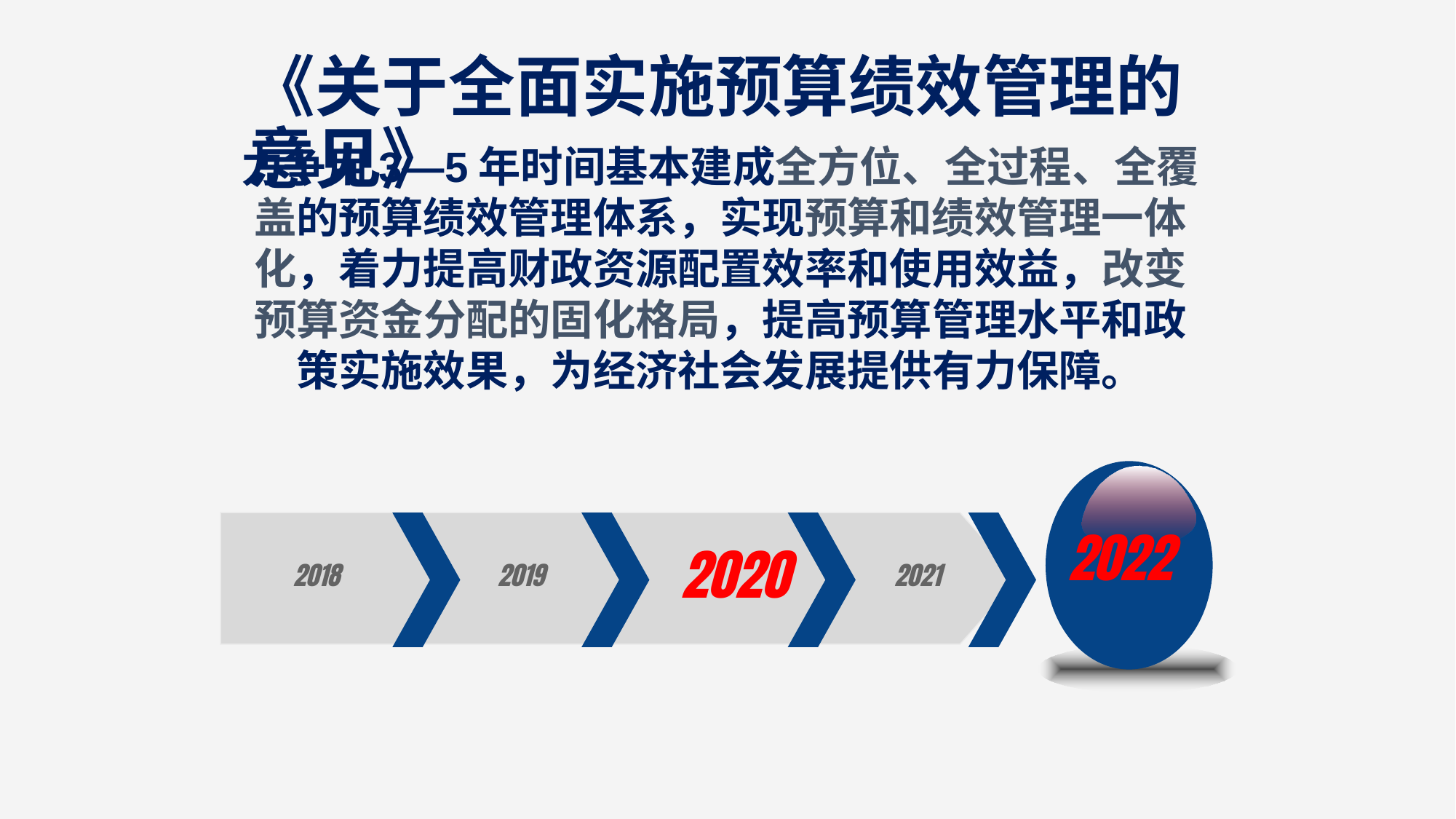

# 《关于全面实施预算绩效管理的意见》
力争用3—5年时间基本建成全方位、全过程、全覆盖的预算绩效管理体系，实现预算和绩效管理一体化，着力提高财政资源配置效率和使用效益，改变预算资金分配的固化格局，提高预算管理水平和政策实施效果，为经济社会发展提供有力保障。

2022

2020
2018
2019
2021